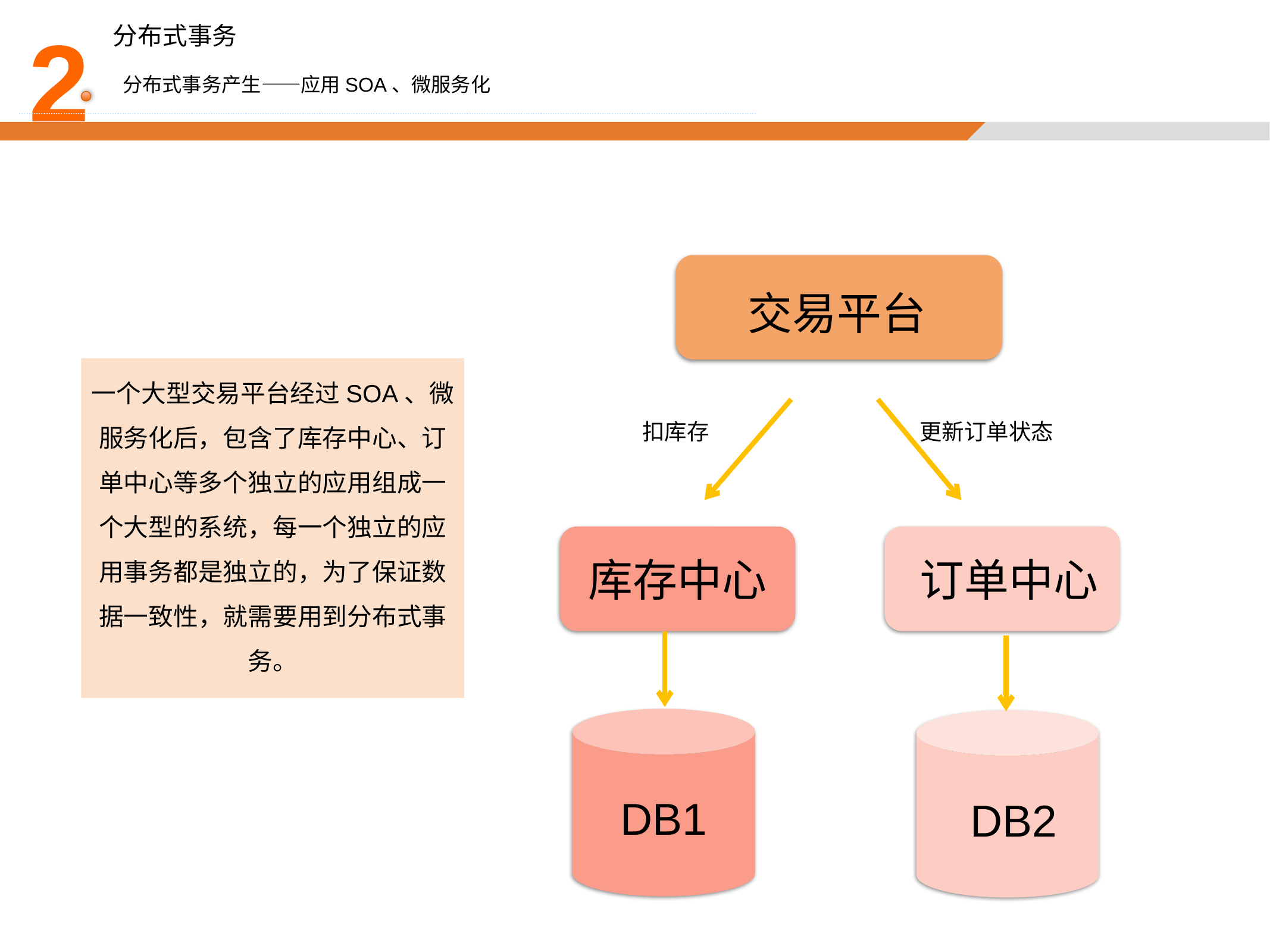

2
分布式事务

分布式事务产生——应用SOA、微服务化

交易平台
一个大型交易平台经过SOA、微服务化后，包含了库存中心、订单中心等多个独立的应用组成一个大型的系统，每一个独立的应用事务都是独立的，为了保证数据一致性，就需要用到分布式事务。
扣库存
更新订单状态

库存中心
订单中心

DB1
DB2